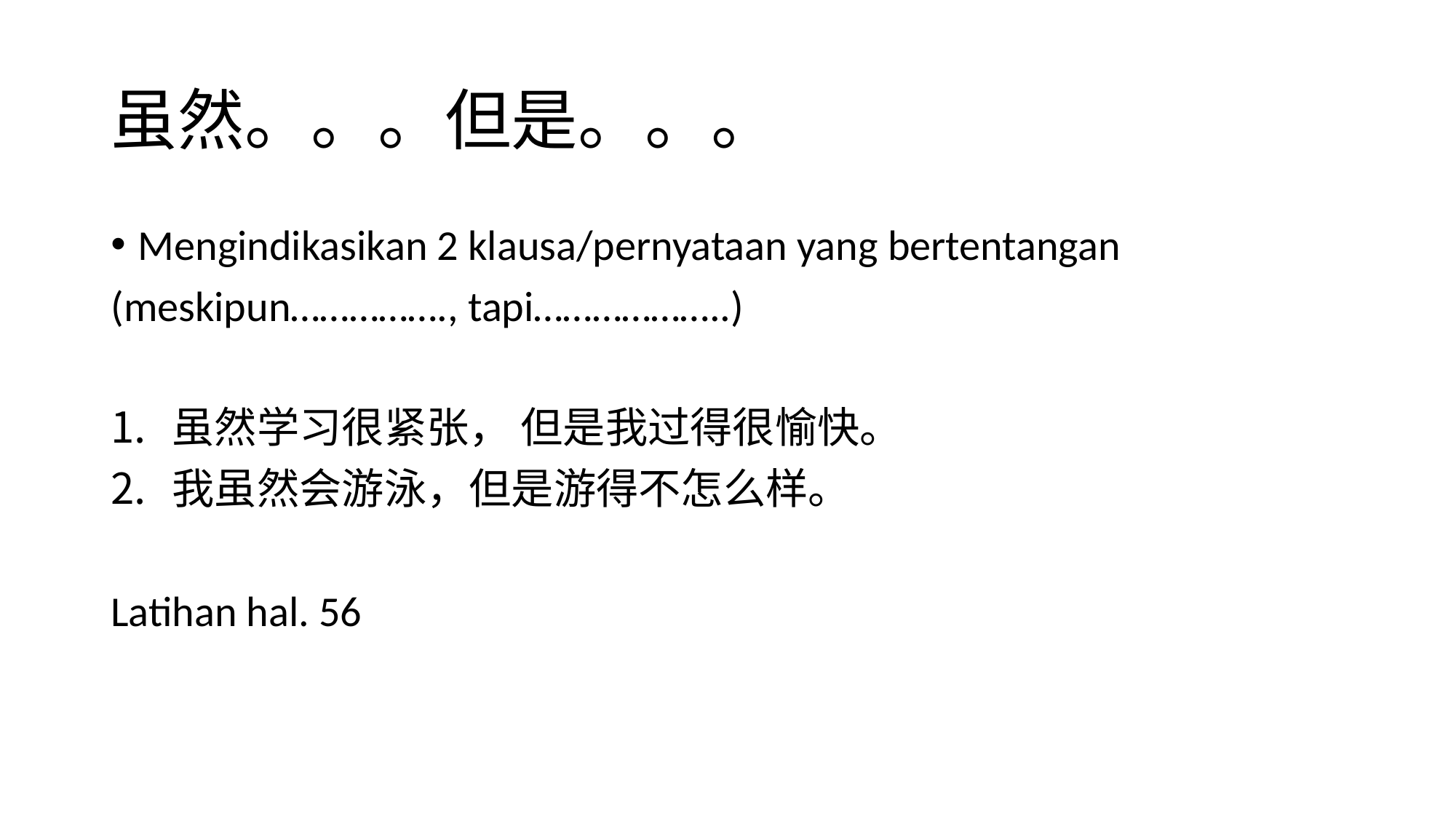

# 虽然。。。但是。。。
Mengindikasikan 2 klausa/pernyataan yang bertentangan
(meskipun……………., tapi………………..)

虽然学习很紧张， 但是我过得很愉快。
我虽然会游泳，但是游得不怎么样。

Latihan hal. 56